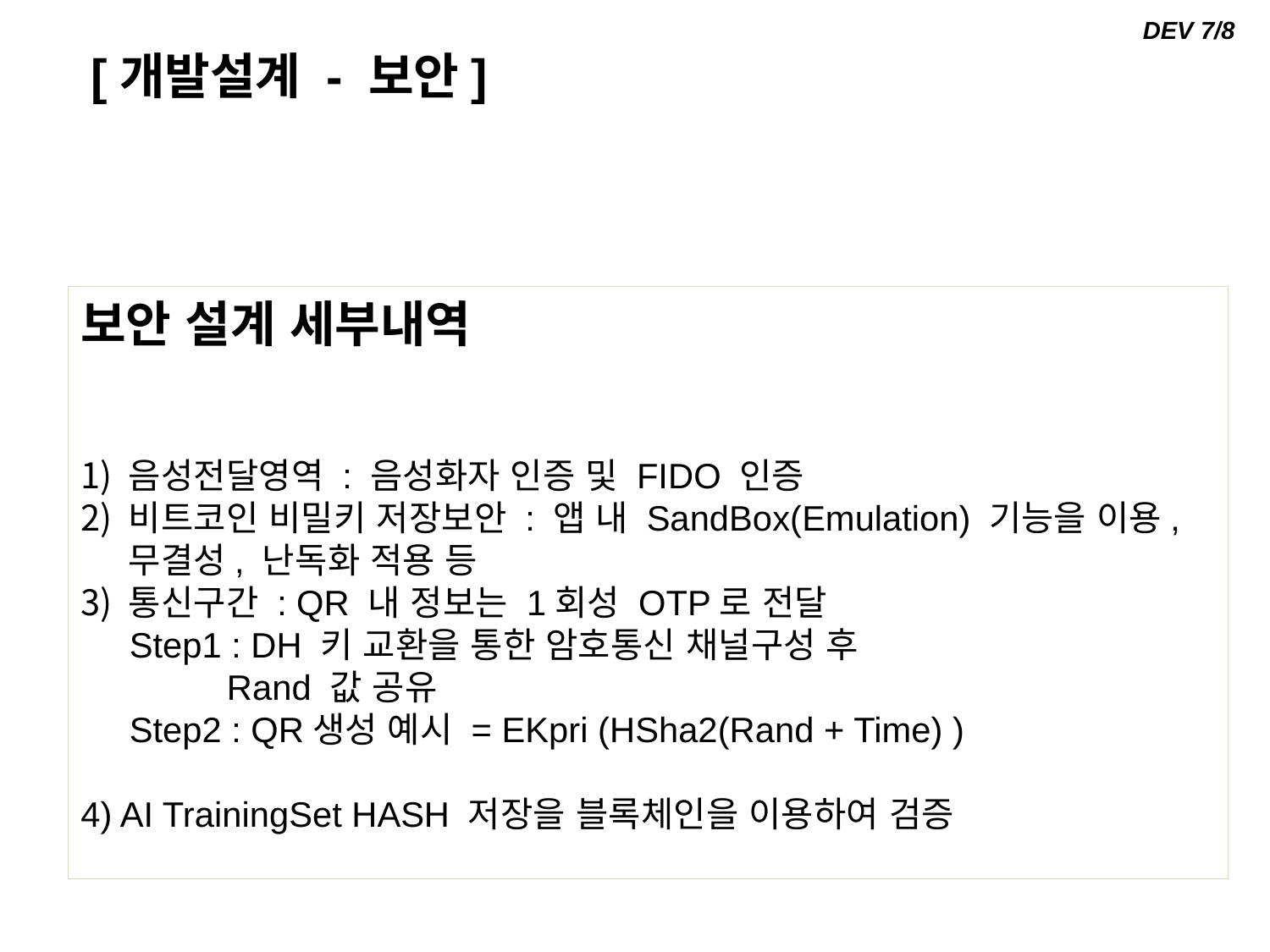

DEV 7/8
[개발설계 - 보안]
보안 설계 세부내역

음성전달영역 : 음성화자 인증 및 FIDO 인증
비트코인 비밀키 저장보안 : 앱 내 SandBox(Emulation) 기능을 이용, 무결성, 난독화 적용 등
통신구간 : QR 내 정보는 1회성 OTP로 전달
     Step1 : DH 키 교환을 통한 암호통신 채널구성 후
               Rand 값 공유
     Step2 : QR생성 예시 = EKpri (HSha2(Rand + Time) )

4) AI TrainingSet HASH 저장을 블록체인을 이용하여 검증